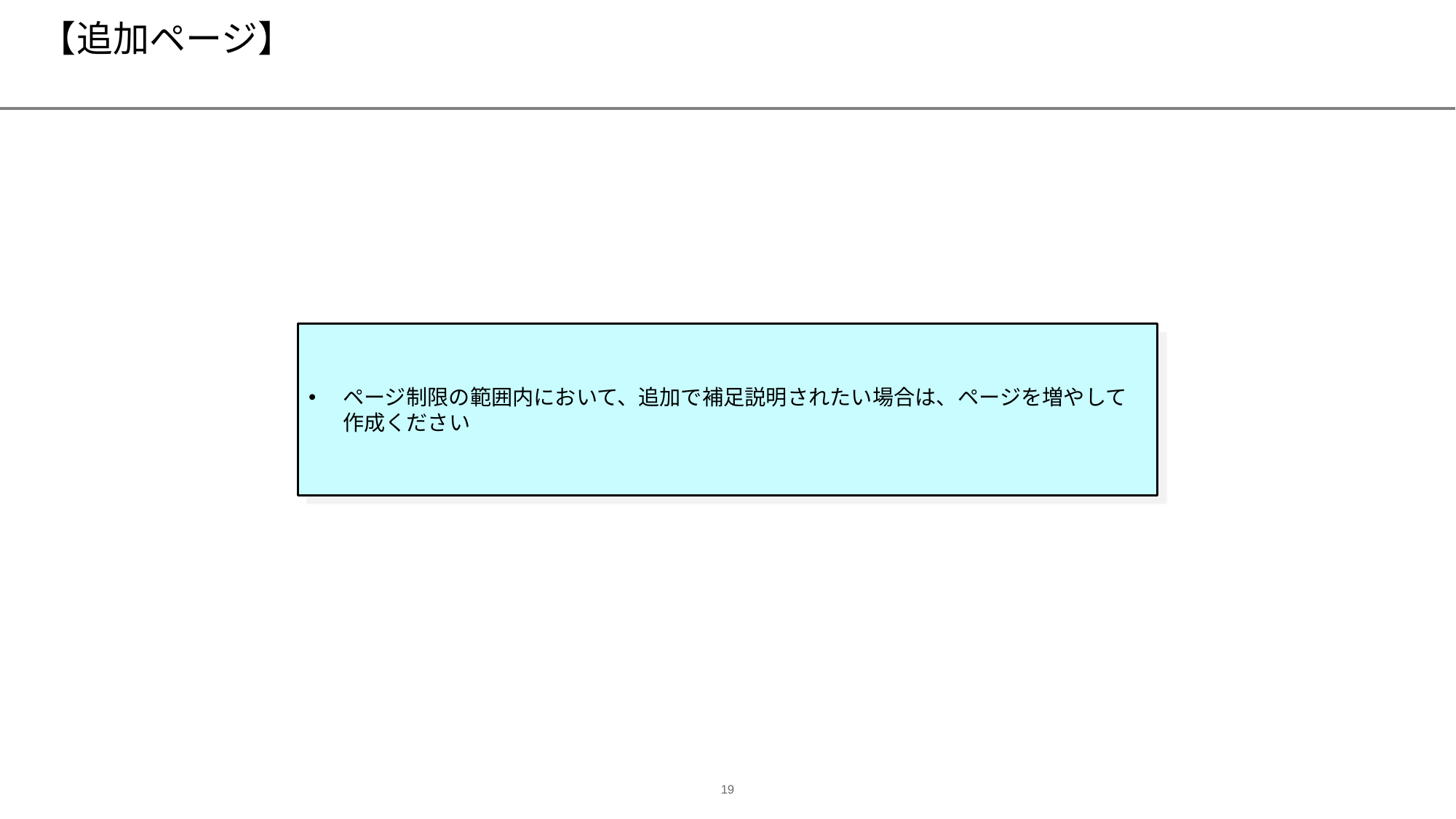

# 【追加ページ】

ページ制限の範囲内において、追加で補足説明されたい場合は、ページを増やして作成ください